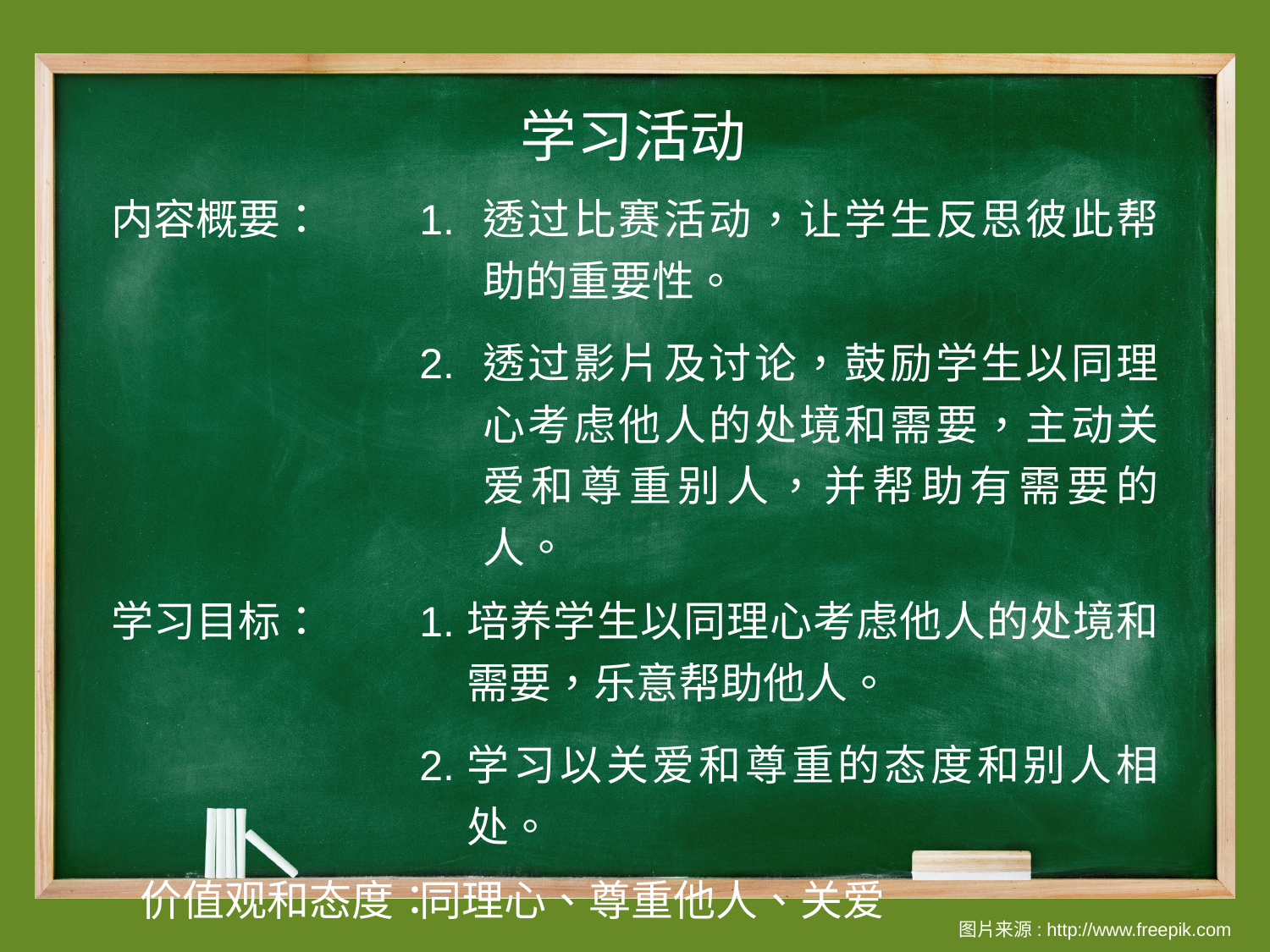

学习活动
| 内容概要： | 透过比赛活动，让学生反思彼此帮助的重要性。 透过影片及讨论，鼓励学生以同理心考虑他人的处境和需要，主动关爱和尊重别人，并帮助有需要的人。 |
| --- | --- |
| 学习目标： | 培养学生以同理心考虑他人的处境和需要，乐意帮助他人。 学习以关爱和尊重的态度和别人相处。 |
| 价值观和态度： | 同理心、尊重他人、关爱 |
图片来源: http://www.freepik.com